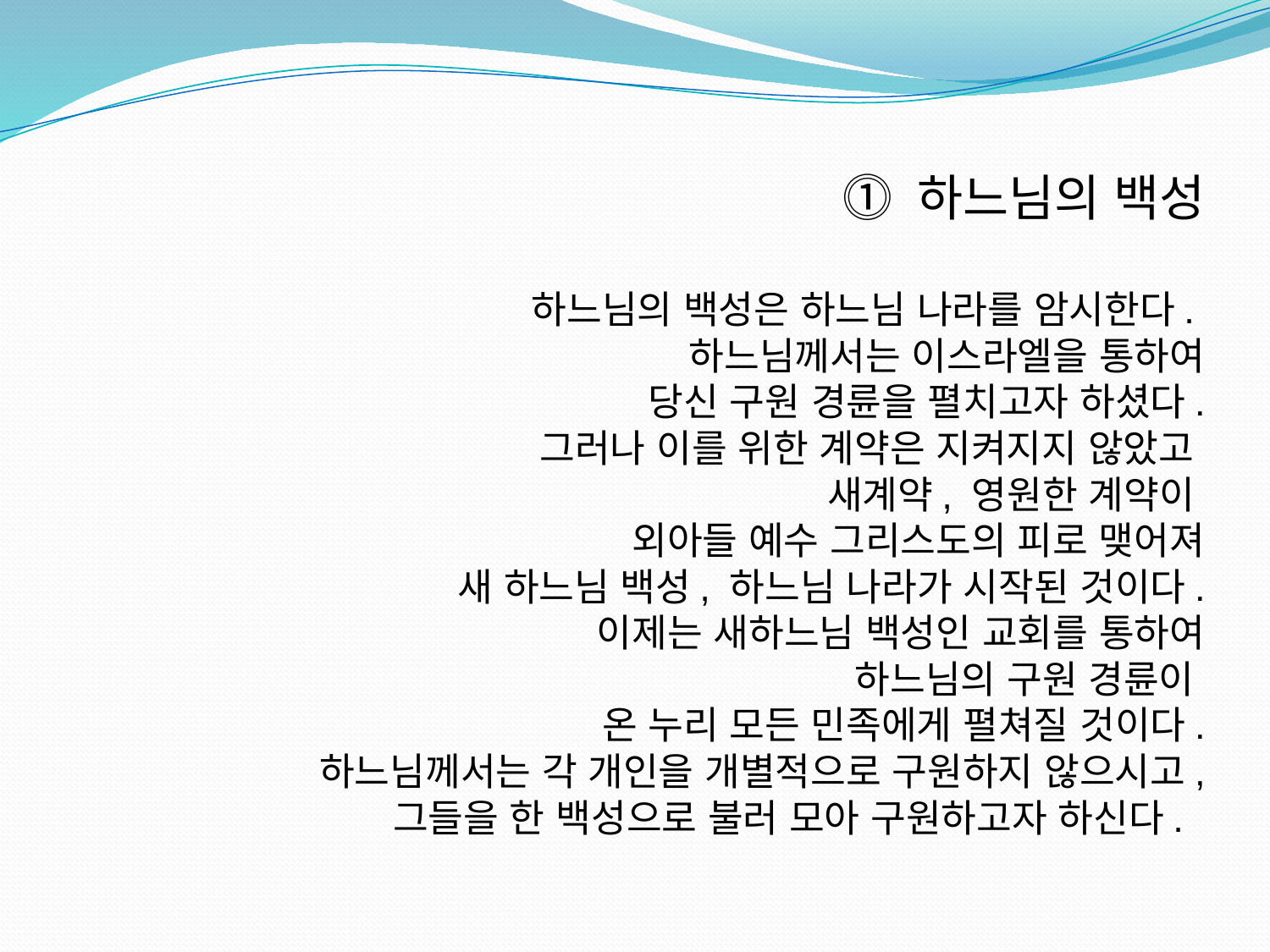

⓵ 하느님의 백성
하느님의 백성은 하느님 나라를 암시한다.
하느님께서는 이스라엘을 통하여
당신 구원 경륜을 펼치고자 하셨다.
그러나 이를 위한 계약은 지켜지지 않았고
새계약, 영원한 계약이
외아들 예수 그리스도의 피로 맺어져
새 하느님 백성, 하느님 나라가 시작된 것이다.
이제는 새하느님 백성인 교회를 통하여
하느님의 구원 경륜이
온 누리 모든 민족에게 펼쳐질 것이다.
하느님께서는 각 개인을 개별적으로 구원하지 않으시고,
그들을 한 백성으로 불러 모아 구원하고자 하신다.